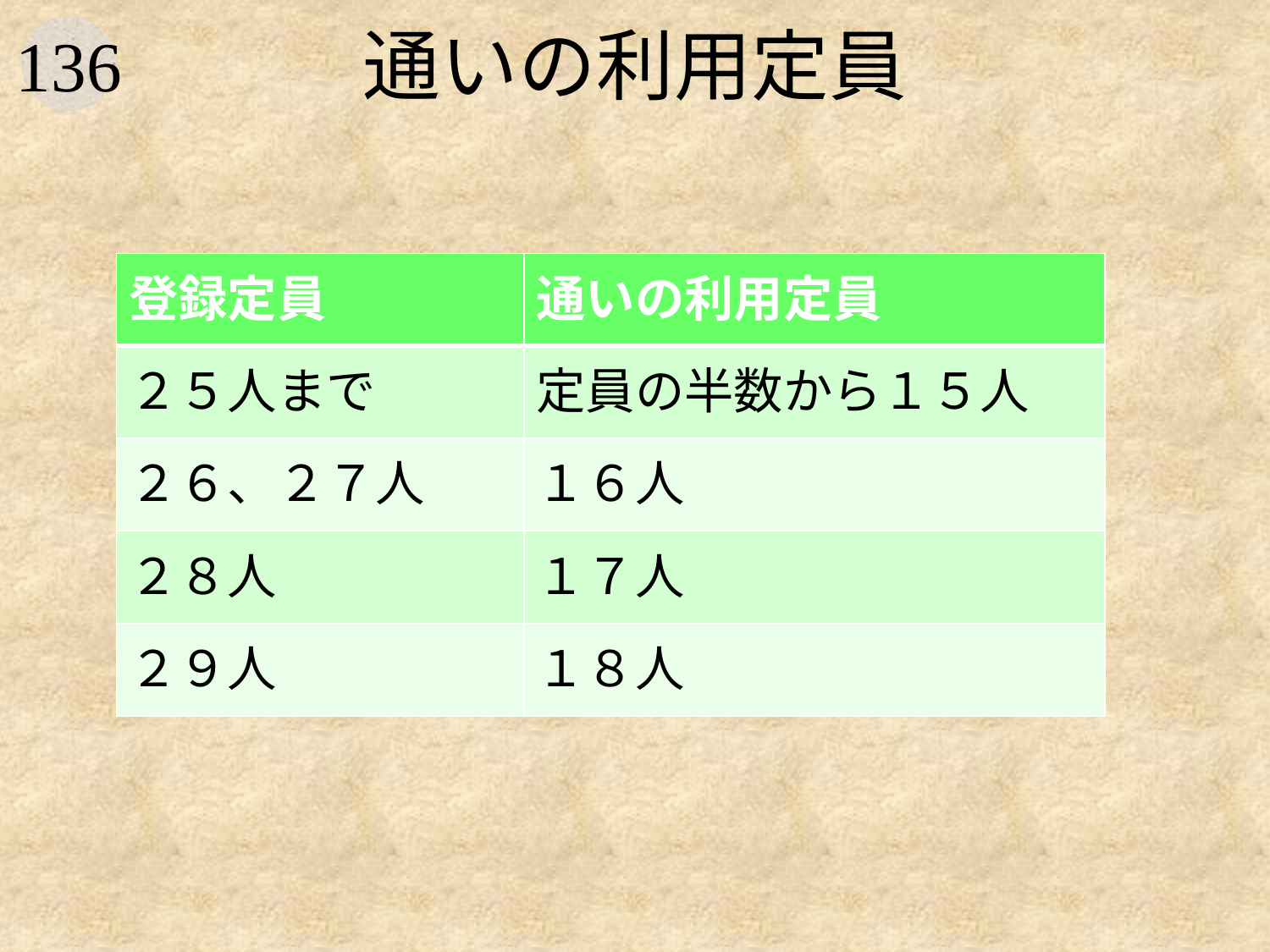

# 通いの利用定員

| 登録定員 | 通いの利用定員 |
| --- | --- |
| ２５人まで | 定員の半数から１５人 |
| ２６、２７人 | １６人 |
| ２８人 | １７人 |
| ２９人 | １８人 |